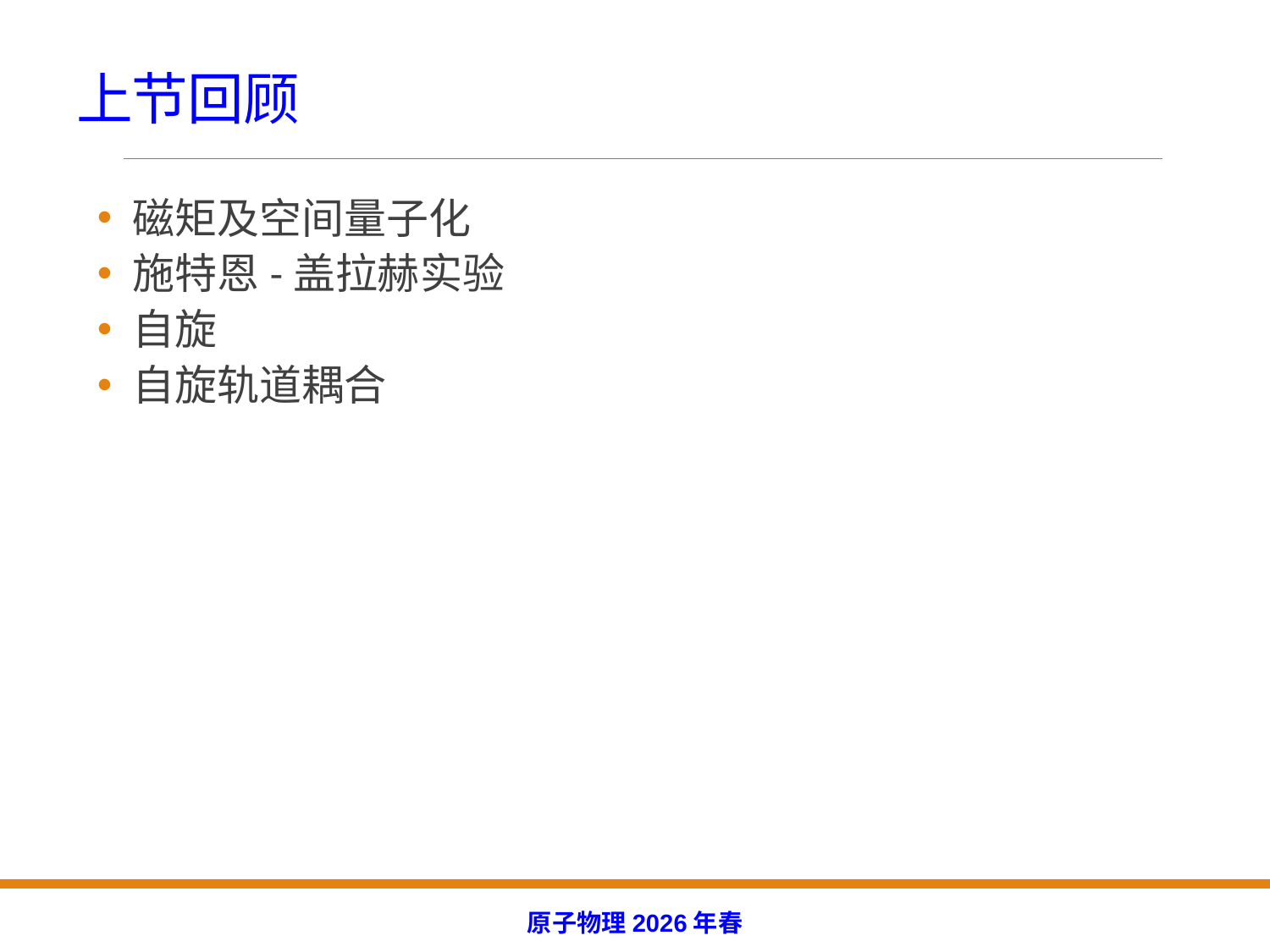

# 上节回顾
磁矩及空间量子化
施特恩-盖拉赫实验
自旋
自旋轨道耦合
原子物理2026年春
35